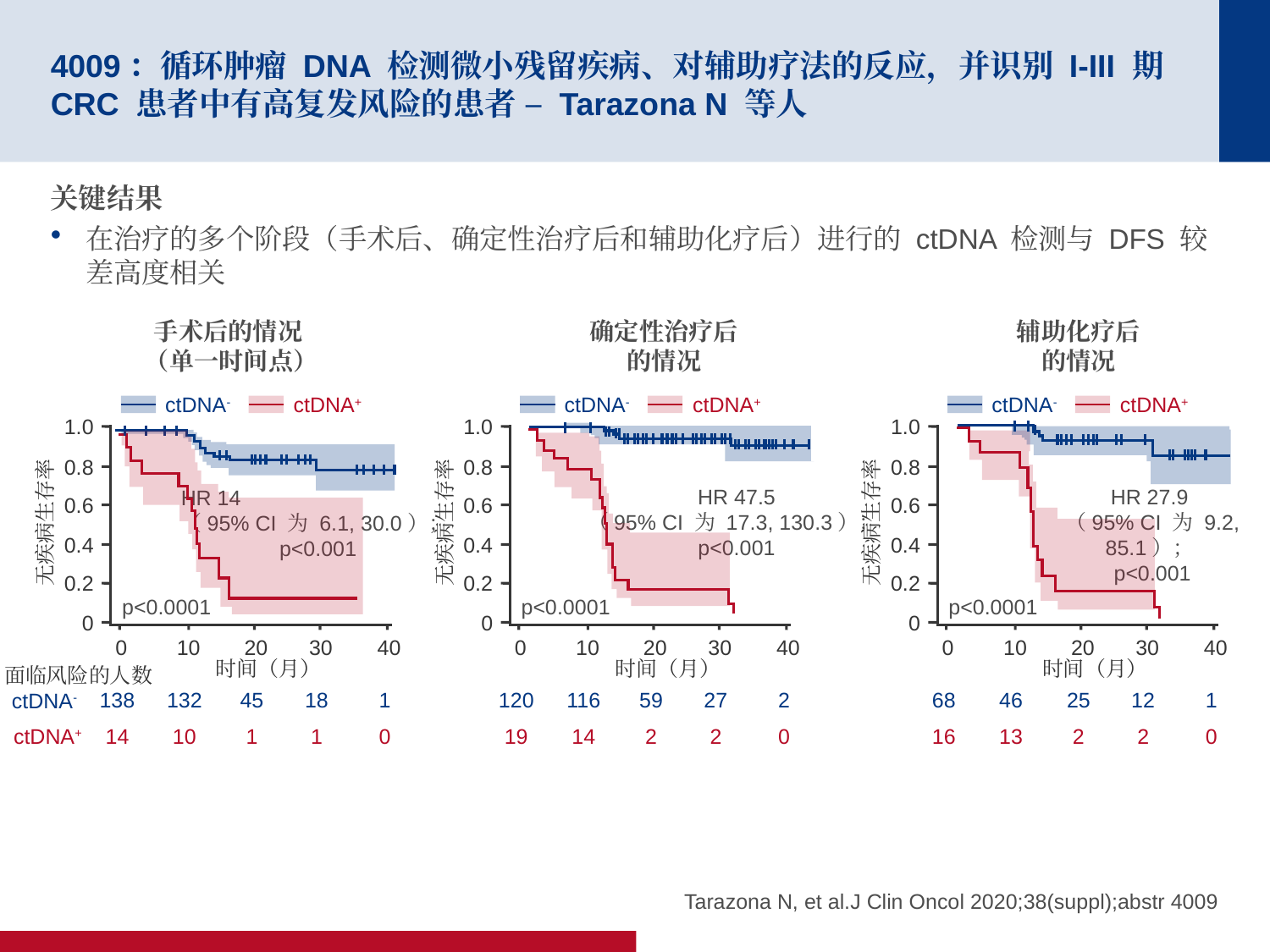

# 4009：循环肿瘤 DNA 检测微小残留疾病、对辅助疗法的反应，并识别 I-III 期 CRC 患者中有高复发风险的患者 – Tarazona N 等人
关键结果
在治疗的多个阶段（手术后、确定性治疗后和辅助化疗后）进行的 ctDNA 检测与 DFS 较差高度相关
手术后的情况
（单一时间点）
1.0

0.8

0.6
无疾病生存率

0.4

0.2

0

0

10
20
30
40
时间（月）
面临风险的人数
ctDNA-
138
132
45
18
1
ctDNA+
14
10
1
1
0
ctDNA-
ctDNA+

HR 14
（95% CI 为 6.1, 30.0）；
p<0.001
p<0.0001

确定性治疗后
的情况
1.0

0.8

0.6
无疾病生存率

0.4

0.2

0

0

10
20
30
40
时间（月）
120
116
59
27
2
19
14
2
2
0
ctDNA-
ctDNA+

HR 47.5
（95% CI 为 17.3, 130.3）；
p<0.001
p<0.0001
辅助化疗后
的情况
1.0

0.8

0.6
无疾病生存率

0.4

0.2

0

0

10
20
30
40
时间（月）
68
46
25
12
1
16
13
2
2
0
ctDNA-
ctDNA+

HR 27.9
（95% CI 为 9.2, 85.1）；
p<0.001
p<0.0001

Tarazona N, et al.J Clin Oncol 2020;38(suppl);abstr 4009